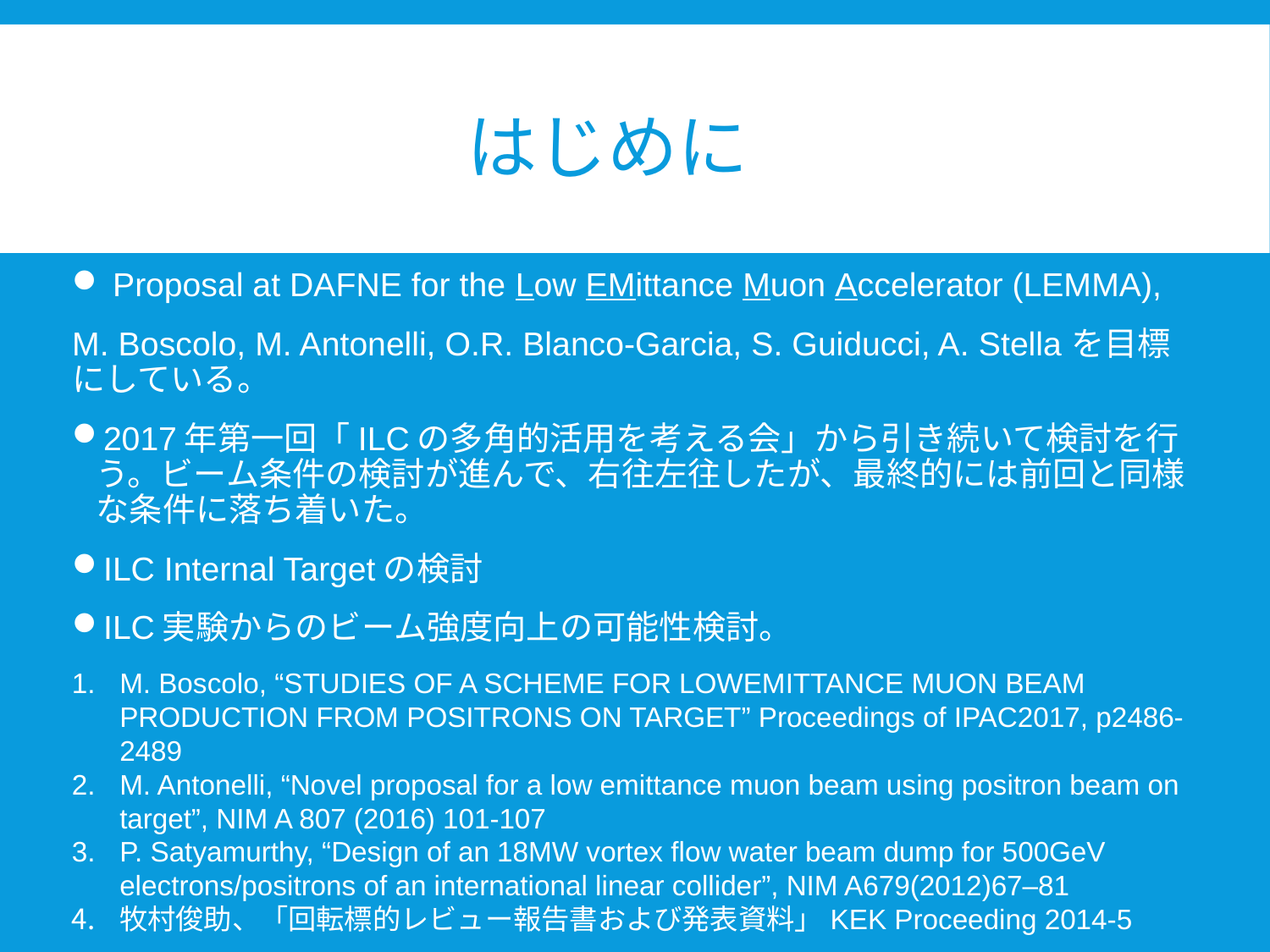

# はじめに
 Proposal at DAFNE for the Low EMittance Muon Accelerator (LEMMA),
M. Boscolo, M. Antonelli, O.R. Blanco-Garcia, S. Guiducci, A. Stellaを目標にしている。
2017年第一回「ILCの多角的活用を考える会」から引き続いて検討を行う。ビーム条件の検討が進んで、右往左往したが、最終的には前回と同様な条件に落ち着いた。
ILC Internal Targetの検討
ILC実験からのビーム強度向上の可能性検討。
M. Boscolo, “STUDIES OF A SCHEME FOR LOWEMITTANCE MUON BEAM PRODUCTION FROM POSITRONS ON TARGET” Proceedings of IPAC2017, p2486-2489
M. Antonelli, “Novel proposal for a low emittance muon beam using positron beam on target”, NIM A 807 (2016) 101-107
P. Satyamurthy, “Design of an 18MW vortex flow water beam dump for 500GeV electrons/positrons of an international linear collider”, NIM A679(2012)67–81
牧村俊助、「回転標的レビュー報告書および発表資料」KEK Proceeding 2014-5